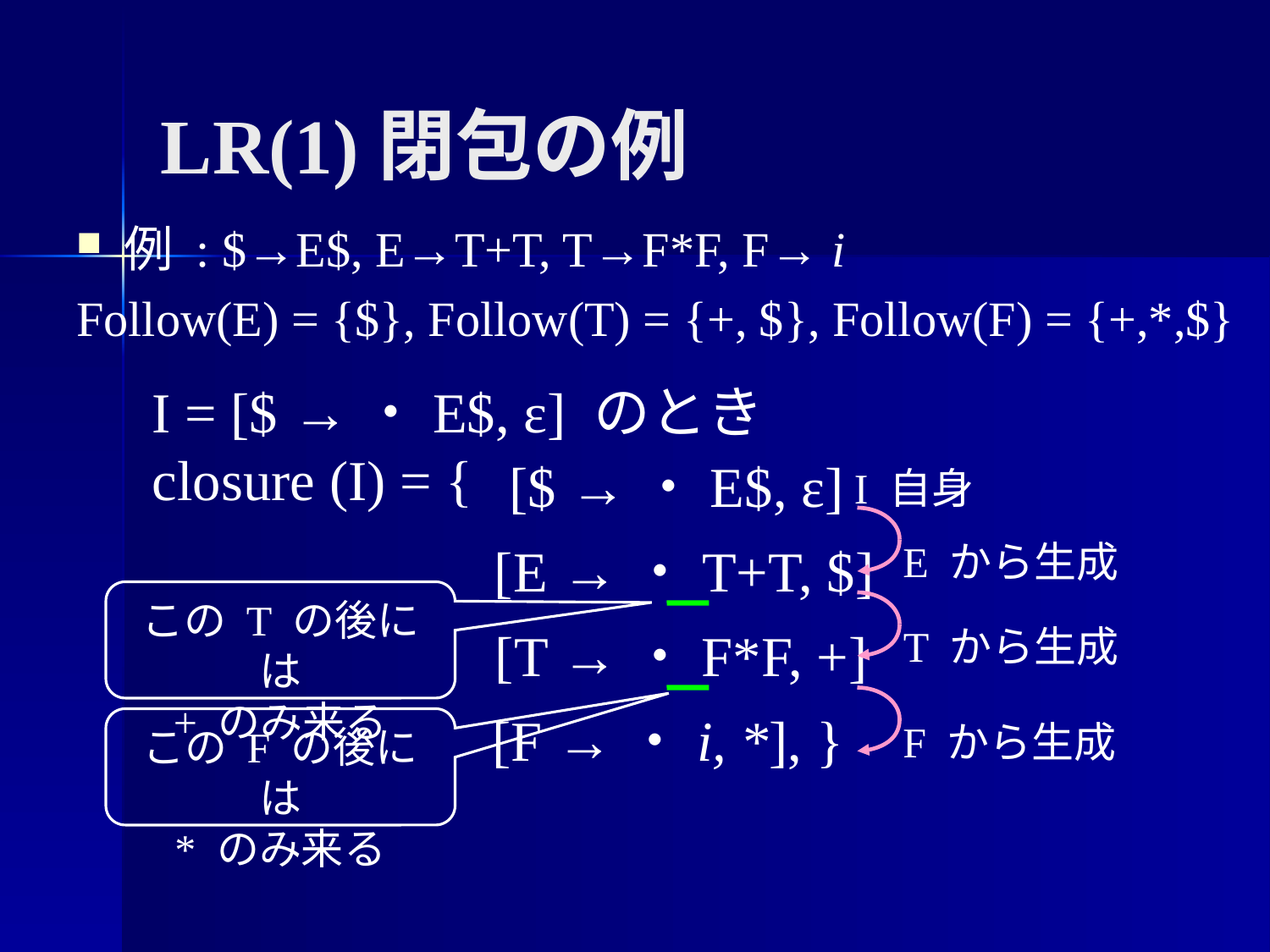

# LR(1)閉包の例
例 : $→E$, E→T+T, T→F*F, F→ i
Follow(E) = {$}, Follow(T) = {+, $}, Follow(F) = {+,*,$}
I = [$ →・E$, ε] のとき
closure (I) = {
[$ →・E$, ε]
I 自身

E から生成

[E →・T+T, $]
この T の後には
+ のみ来る

T から生成

[T →・F*F, +]

F から生成

[F →・i, *], }
この F の後には
* のみ来る